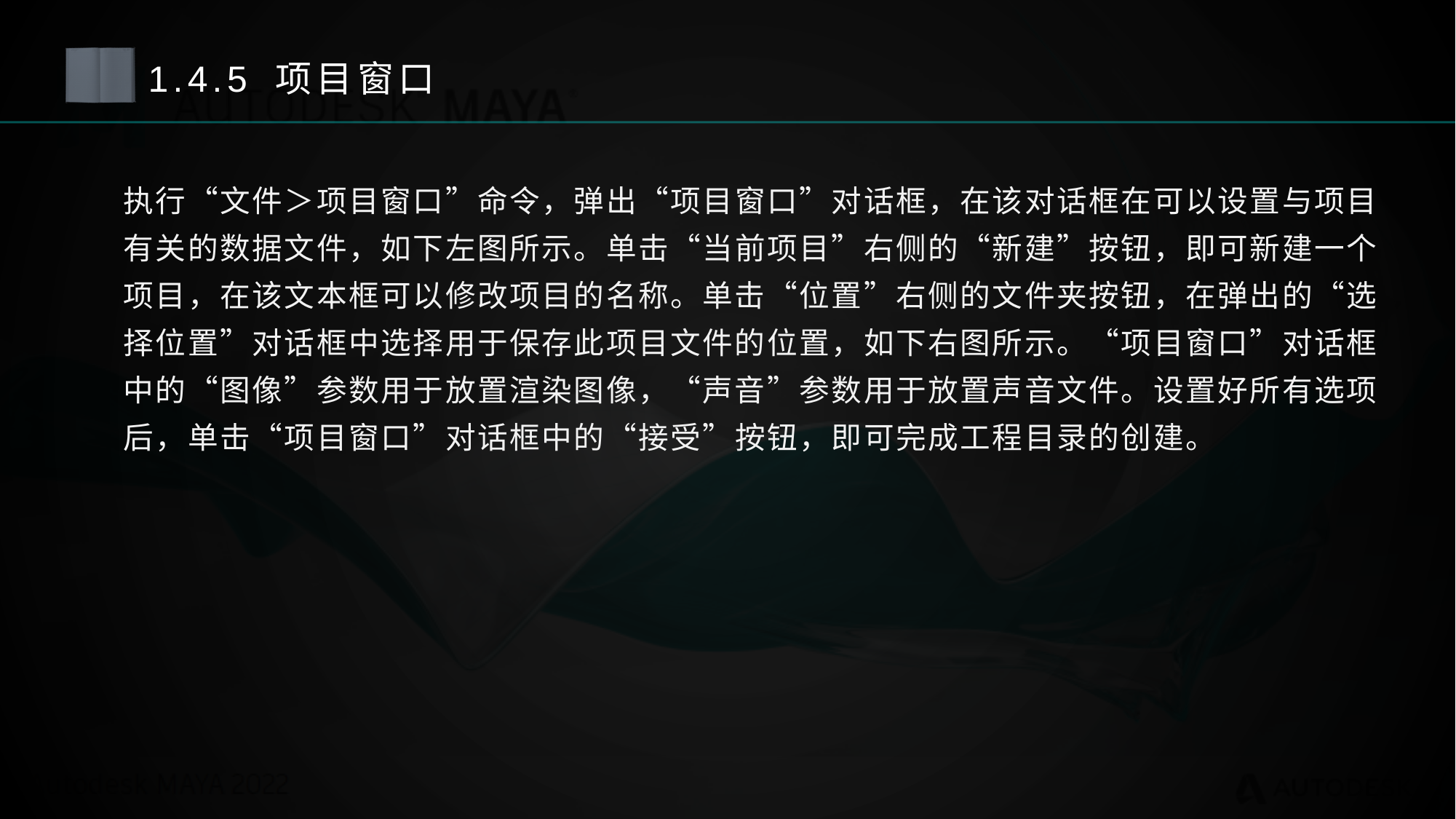

1.4.5 项目窗口
执行“文件＞项目窗口”命令，弹出“项目窗口”对话框，在该对话框在可以设置与项目有关的数据文件，如下左图所示。单击“当前项目”右侧的“新建”按钮，即可新建一个项目，在该文本框可以修改项目的名称。单击“位置”右侧的文件夹按钮，在弹出的“选择位置”对话框中选择用于保存此项目文件的位置，如下右图所示。“项目窗口”对话框中的“图像”参数用于放置渲染图像，“声音”参数用于放置声音文件。设置好所有选项后，单击“项目窗口”对话框中的“接受”按钮，即可完成工程目录的创建。